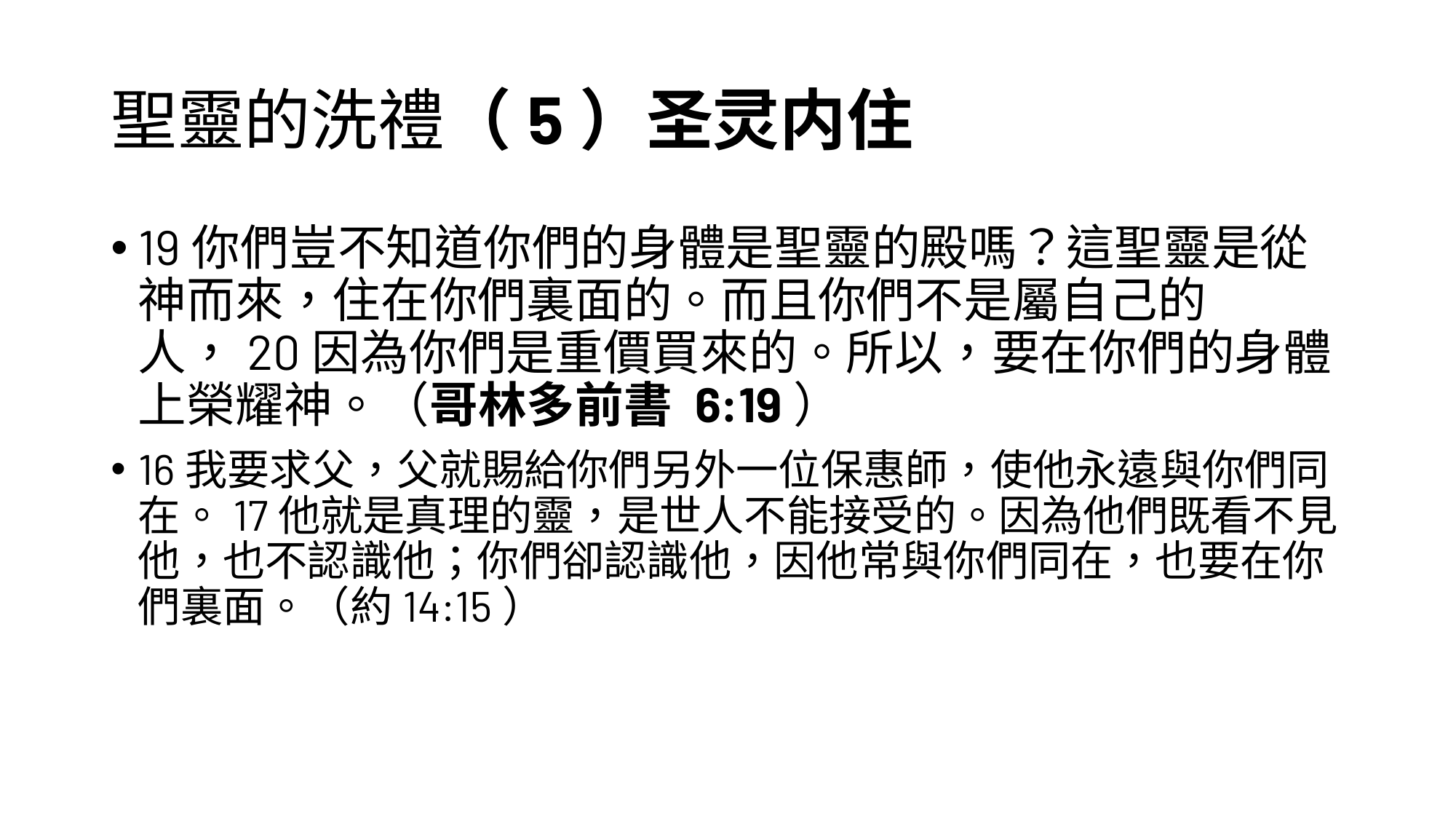

# 聖靈的洗禮（5）圣灵内住
19你們豈不知道你們的身體是聖靈的殿嗎？這聖靈是從神而來，住在你們裏面的。而且你們不是屬自己的人，20因為你們是重價買來的。所以，要在你們的身體上榮耀神。（哥林多前書 6:19）
16我要求父，父就賜給你們另外一位保惠師，使他永遠與你們同在。17他就是真理的靈，是世人不能接受的。因為他們既看不見他，也不認識他；你們卻認識他，因他常與你們同在，也要在你們裏面。（約14:15）